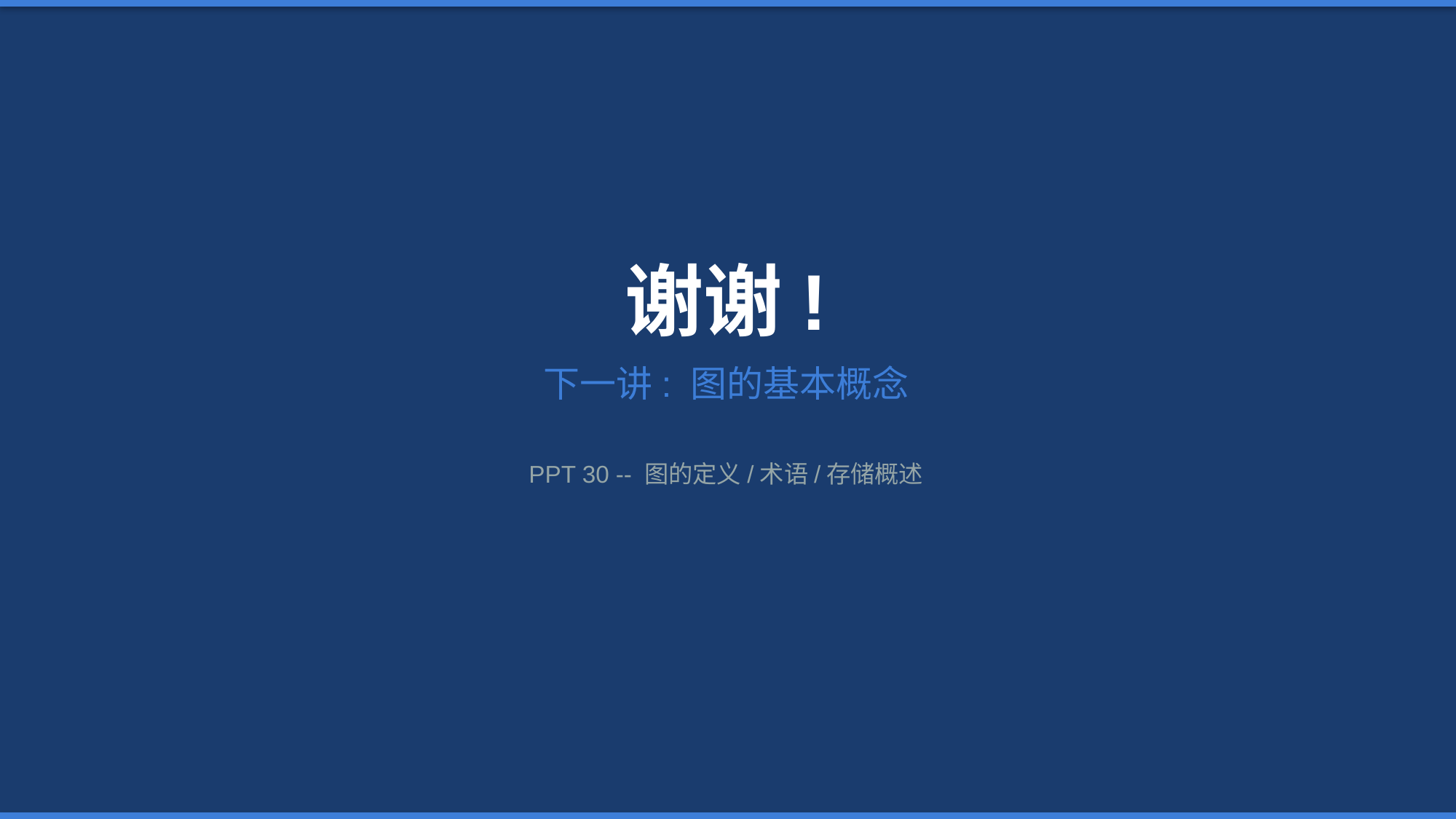

谢谢!
下一讲: 图的基本概念
PPT 30 -- 图的定义/术语/存储概述